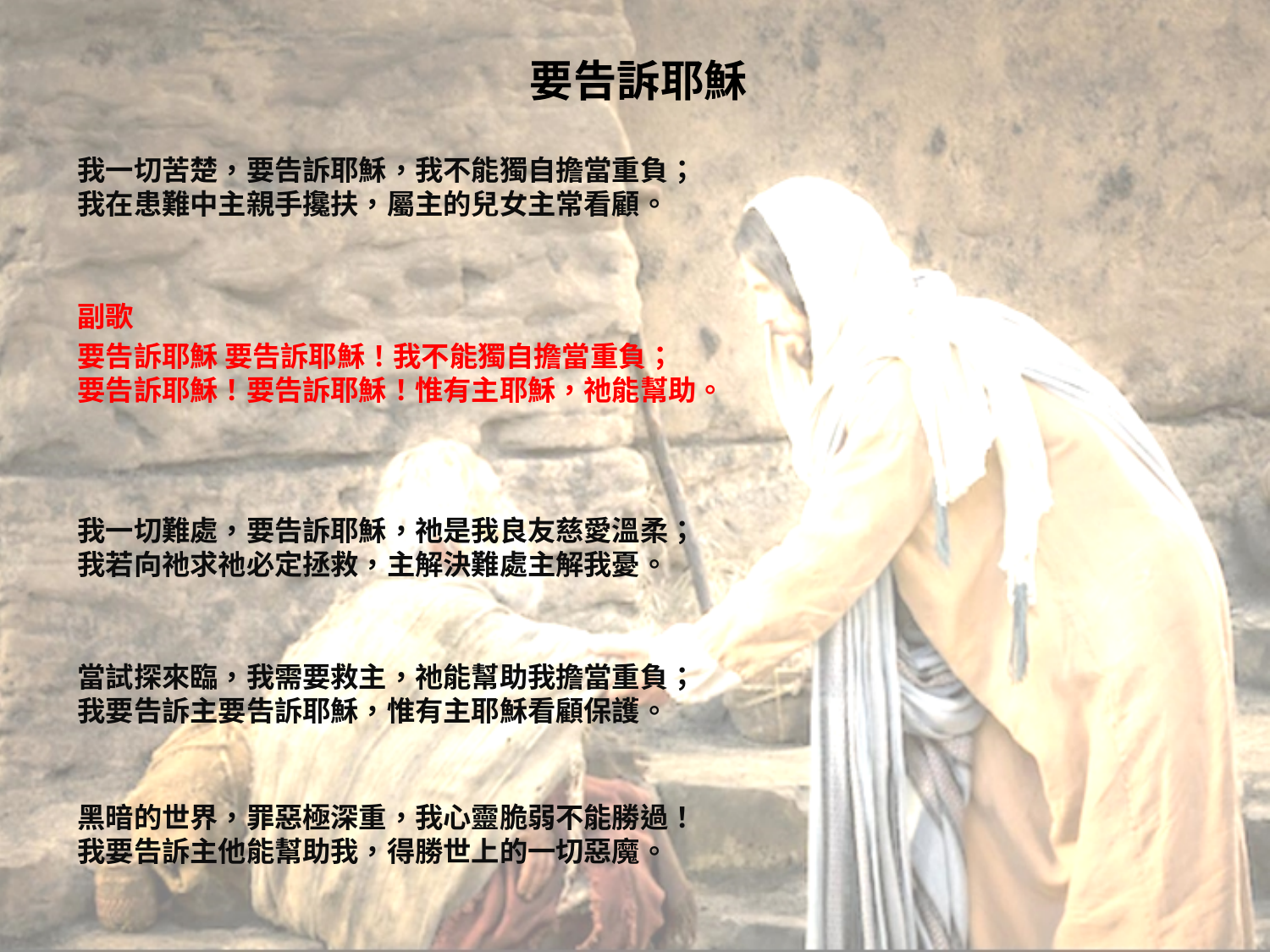

# 要告訴耶穌
我一切苦楚，要告訴耶穌，我不能獨自擔當重負；
我在患難中主親手攙扶，屬主的兒女主常看顧。

副歌
要告訴耶穌 要告訴耶穌！我不能獨自擔當重負；
要告訴耶穌！要告訴耶穌！惟有主耶穌，祂能幫助。
我一切難處，要告訴耶穌，祂是我良友慈愛溫柔；
我若向祂求祂必定拯救，主解決難處主解我憂。

當試探來臨，我需要救主，祂能幫助我擔當重負；
我要告訴主要告訴耶穌，惟有主耶穌看顧保護。
黑暗的世界，罪惡極深重，我心靈脆弱不能勝過！
我要告訴主他能幫助我，得勝世上的一切惡魔。